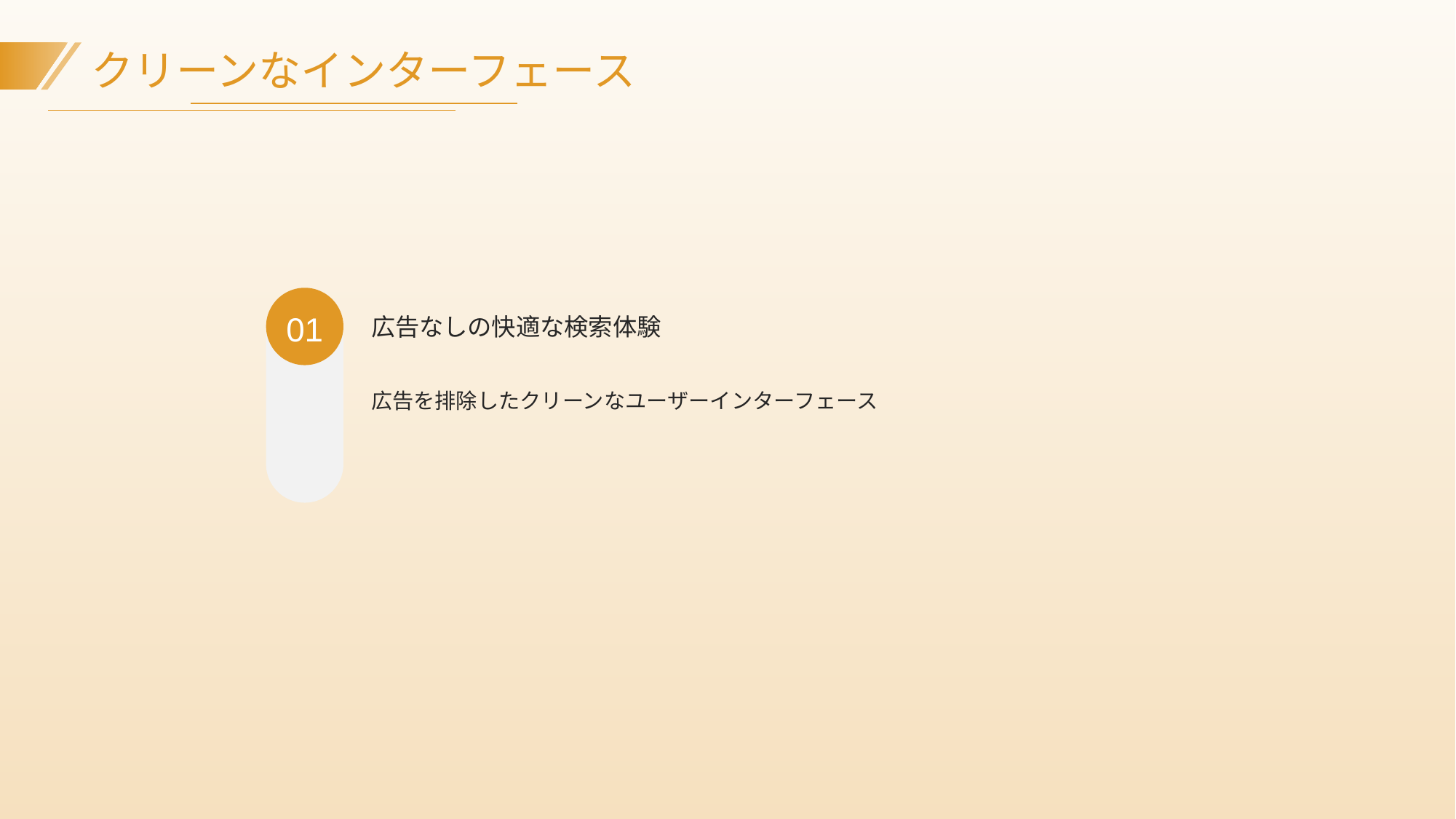

クリーンなインターフェース

広告なしの快適な検索体験

01
広告を排除したクリーンなユーザーインターフェース